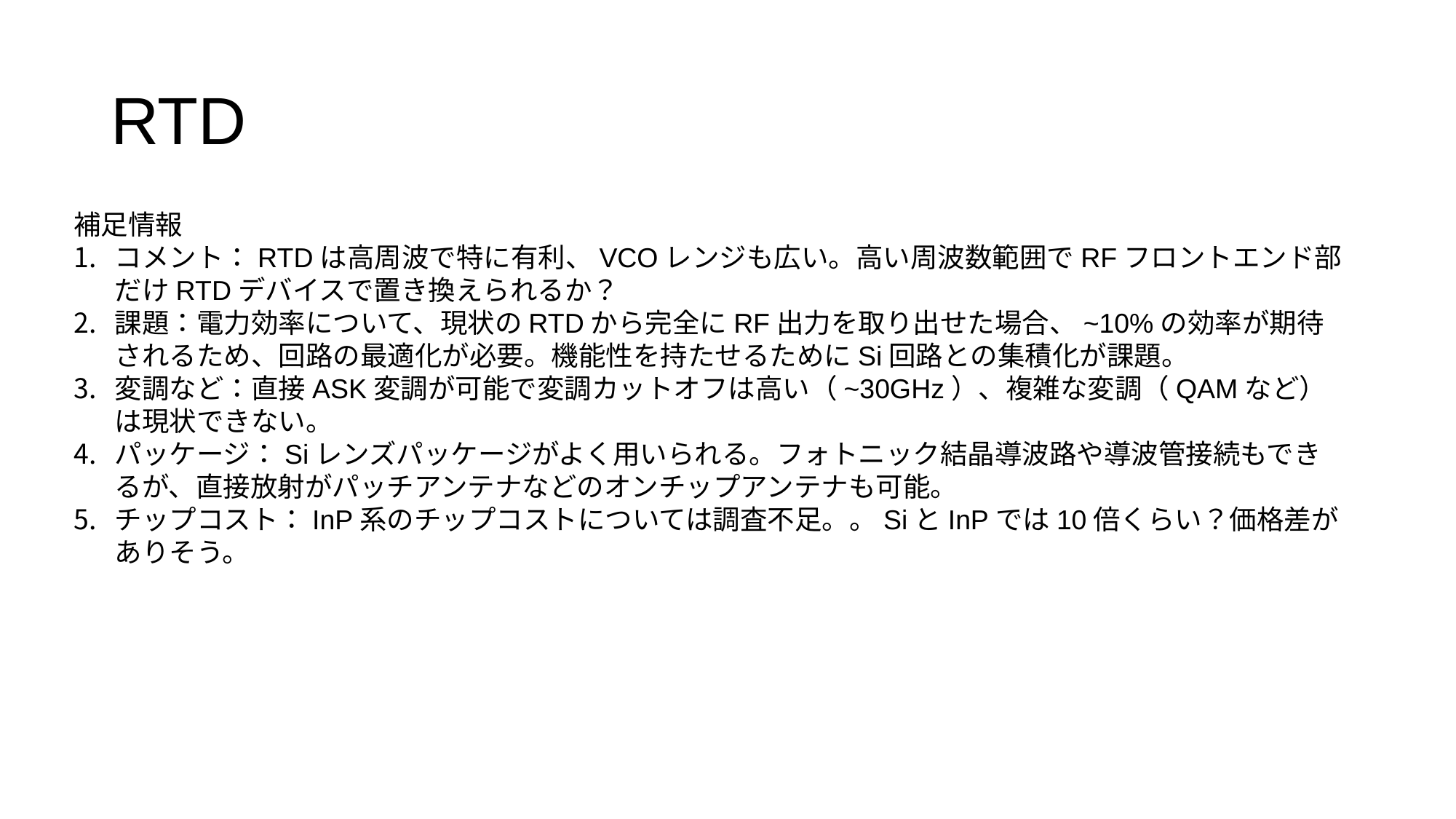

# RTD
補足情報
コメント：RTDは高周波で特に有利、VCOレンジも広い。高い周波数範囲でRFフロントエンド部だけRTDデバイスで置き換えられるか？
課題：電力効率について、現状のRTDから完全にRF出力を取り出せた場合、~10%の効率が期待されるため、回路の最適化が必要。機能性を持たせるためにSi回路との集積化が課題。
変調など：直接ASK変調が可能で変調カットオフは高い（~30GHz）、複雑な変調（QAMなど）は現状できない。
パッケージ：Siレンズパッケージがよく用いられる。フォトニック結晶導波路や導波管接続もできるが、直接放射がパッチアンテナなどのオンチップアンテナも可能。
チップコスト：InP系のチップコストについては調査不足。。SiとInPでは10倍くらい？価格差がありそう。